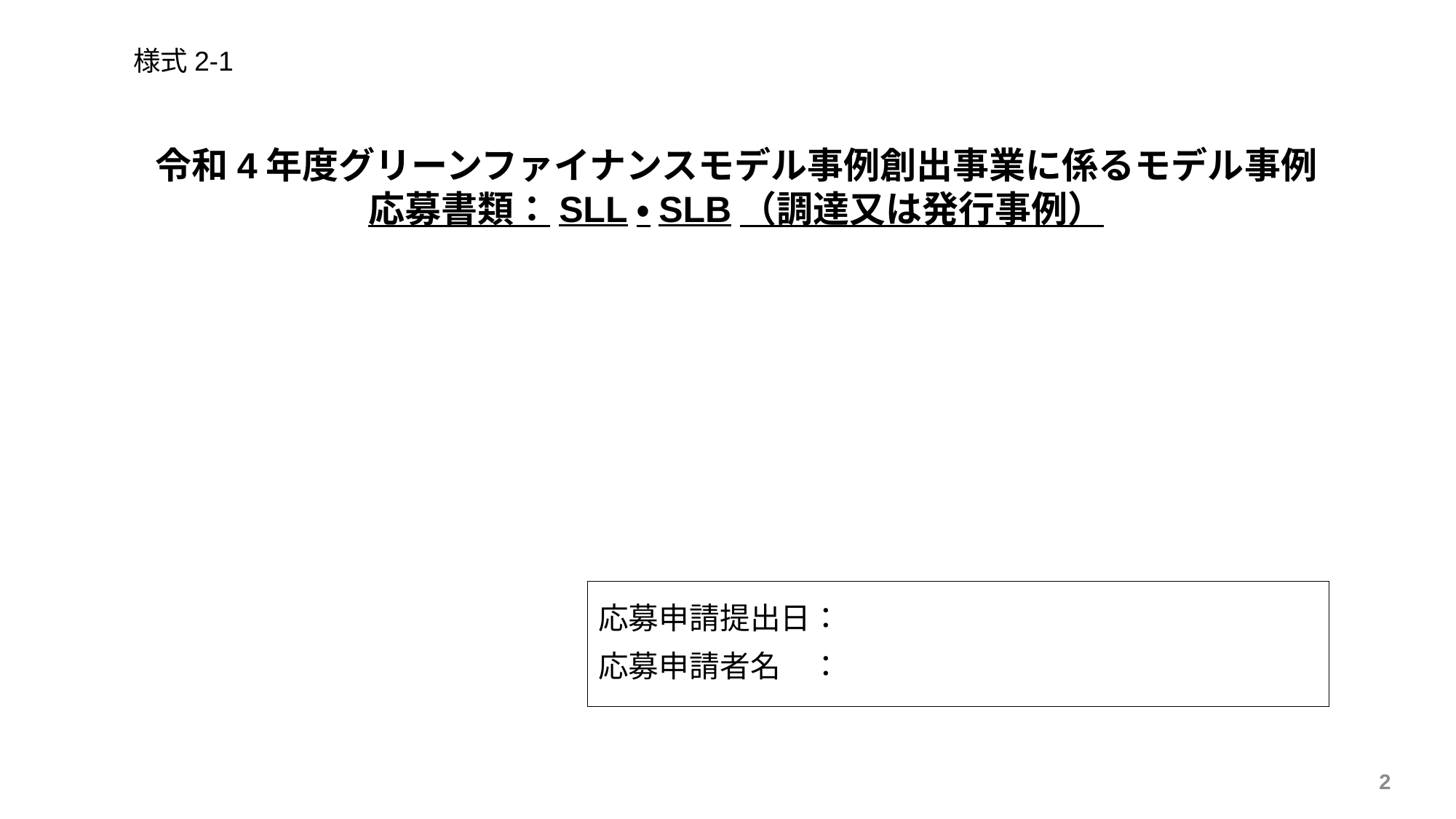

様式2-1
令和4年度グリーンファイナンスモデル事例創出事業に係るモデル事例 応募書類：SLL・SLB（調達又は発行事例）
応募申請提出日：
応募申請者名　：
2